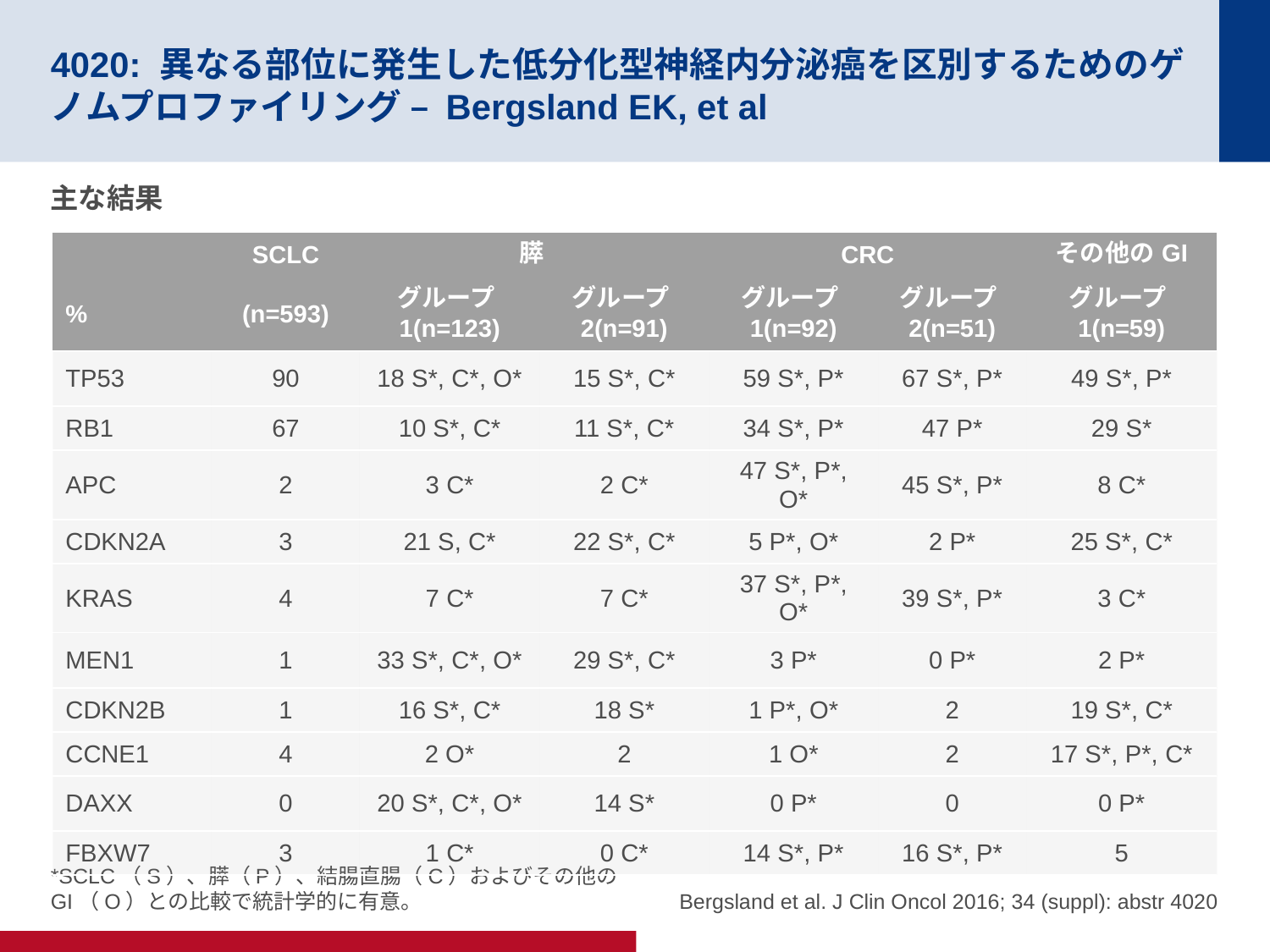

# 4020: 異なる部位に発生した低分化型神経内分泌癌を区別するためのゲノムプロファイリング – Bergsland EK, et al
主な結果

|  | SCLC | 膵 |  | CRC |  | その他のGI |
| --- | --- | --- | --- | --- | --- | --- |
| % | (n=593) | グループ1(n=123) | グループ2(n=91) | グループ1(n=92) | グループ2(n=51) | グループ1(n=59) |
| TP53 | 90 | 18 S\*, C\*, O\* | 15 S\*, C\* | 59 S\*, P\* | 67 S\*, P\* | 49 S\*, P\* |
| RB1 | 67 | 10 S\*, C\* | 11 S\*, C\* | 34 S\*, P\* | 47 P\* | 29 S\* |
| APC | 2 | 3 C\* | 2 C\* | 47 S\*, P\*, O\* | 45 S\*, P\* | 8 C\* |
| CDKN2A | 3 | 21 S, C\* | 22 S\*, C\* | 5 P\*, O\* | 2 P\* | 25 S\*, C\* |
| KRAS | 4 | 7 C\* | 7 C\* | 37 S\*, P\*, O\* | 39 S\*, P\* | 3 C\* |
| MEN1 | 1 | 33 S\*, C\*, O\* | 29 S\*, C\* | 3 P\* | 0 P\* | 2 P\* |
| CDKN2B | 1 | 16 S\*, C\* | 18 S\* | 1 P\*, O\* | 2 | 19 S\*, C\* |
| CCNE1 | 4 | 2 O\* | 2 | 1 O\* | 2 | 17 S\*, P\*, C\* |
| DAXX | 0 | 20 S\*, C\*, O\* | 14 S\* | 0 P\* | 0 | 0 P\* |
| FBXW7 | 3 | 1 C\* | 0 C\* | 14 S\*, P\* | 16 S\*, P\* | 5 |
Bergsland et al. J Clin Oncol 2016; 34 (suppl): abstr 4020
*SCLC（S）、膵（P）、結腸直腸（C）およびその他のGI（O）との比較で統計学的に有意。